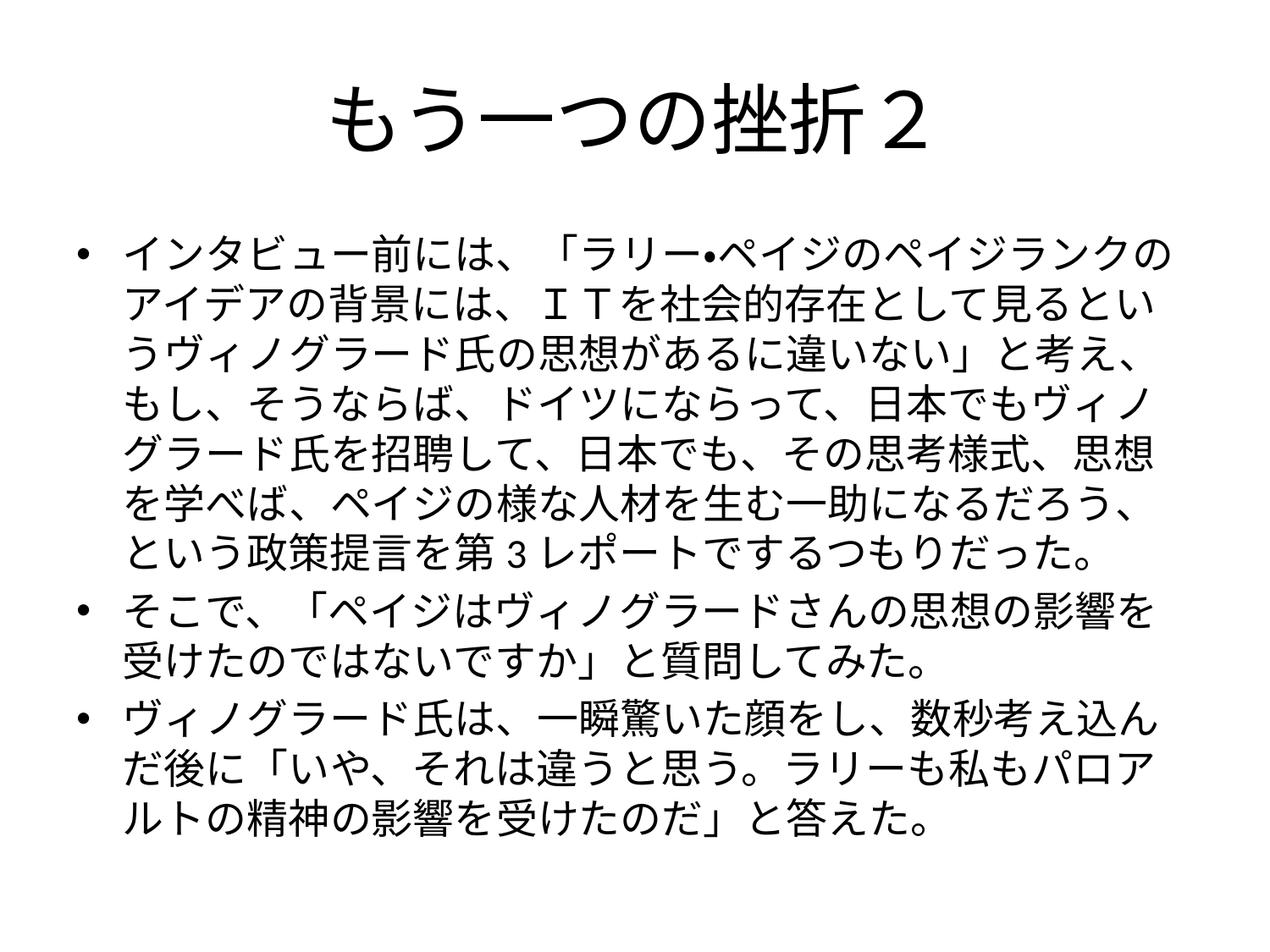

# もう一つの挫折２
インタビュー前には、「ラリー・ペイジのペイジランクのアイデアの背景には、ＩＴを社会的存在として見るというヴィノグラード氏の思想があるに違いない」と考え、もし、そうならば、ドイツにならって、日本でもヴィノグラード氏を招聘して、日本でも、その思考様式、思想を学べば、ペイジの様な人材を生む一助になるだろう、という政策提言を第3レポートでするつもりだった。
そこで、「ペイジはヴィノグラードさんの思想の影響を受けたのではないですか」と質問してみた。
ヴィノグラード氏は、一瞬驚いた顔をし、数秒考え込んだ後に「いや、それは違うと思う。ラリーも私もパロアルトの精神の影響を受けたのだ」と答えた。